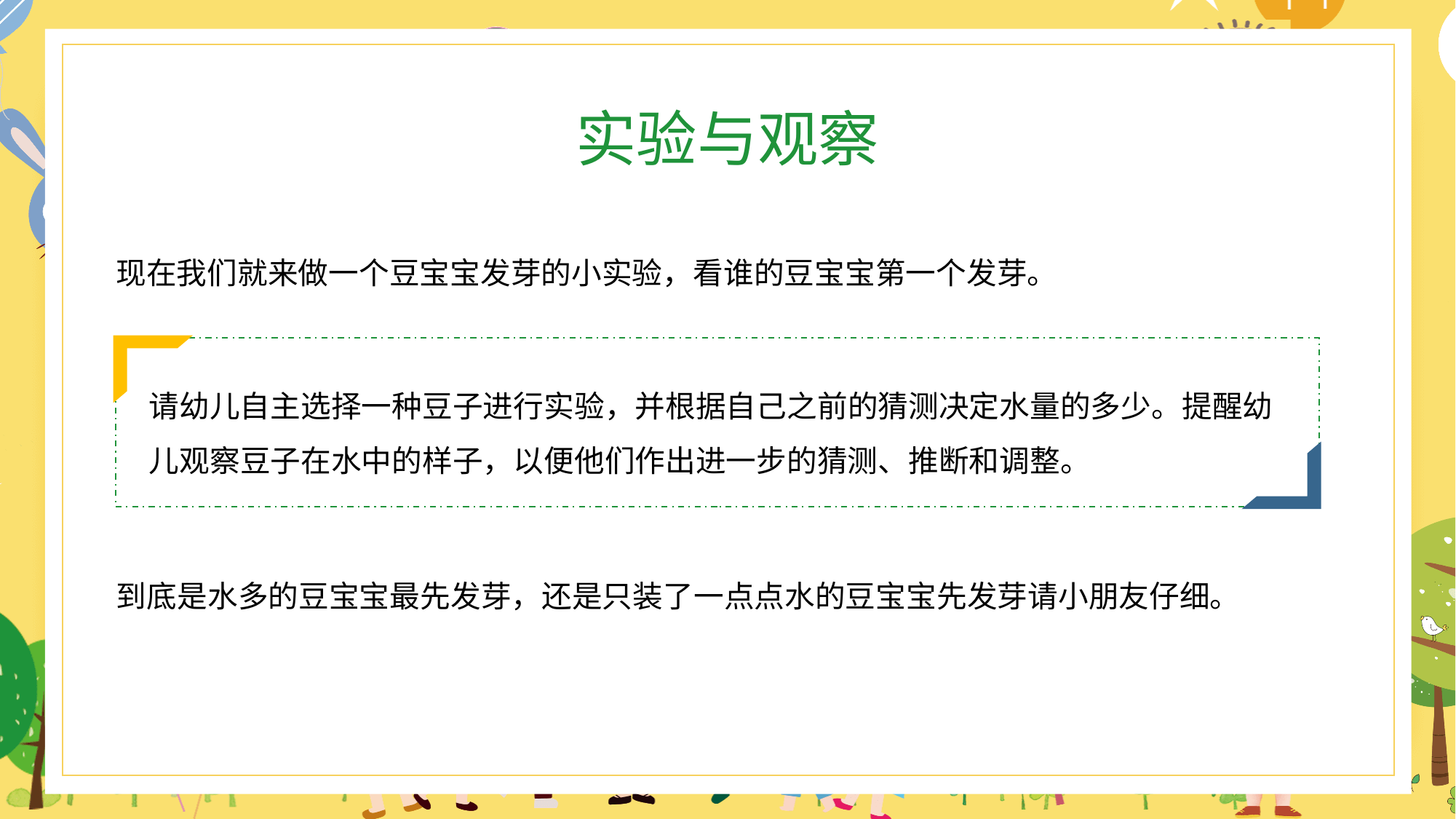

实验与观察
现在我们就来做一个豆宝宝发芽的小实验，看谁的豆宝宝第一个发芽。

请幼儿自主选择一种豆子进行实验，并根据自己之前的猜测决定水量的多少。提醒幼儿观察豆子在水中的样子，以便他们作出进一步的猜测、推断和调整。

到底是水多的豆宝宝最先发芽，还是只装了一点点水的豆宝宝先发芽请小朋友仔细。